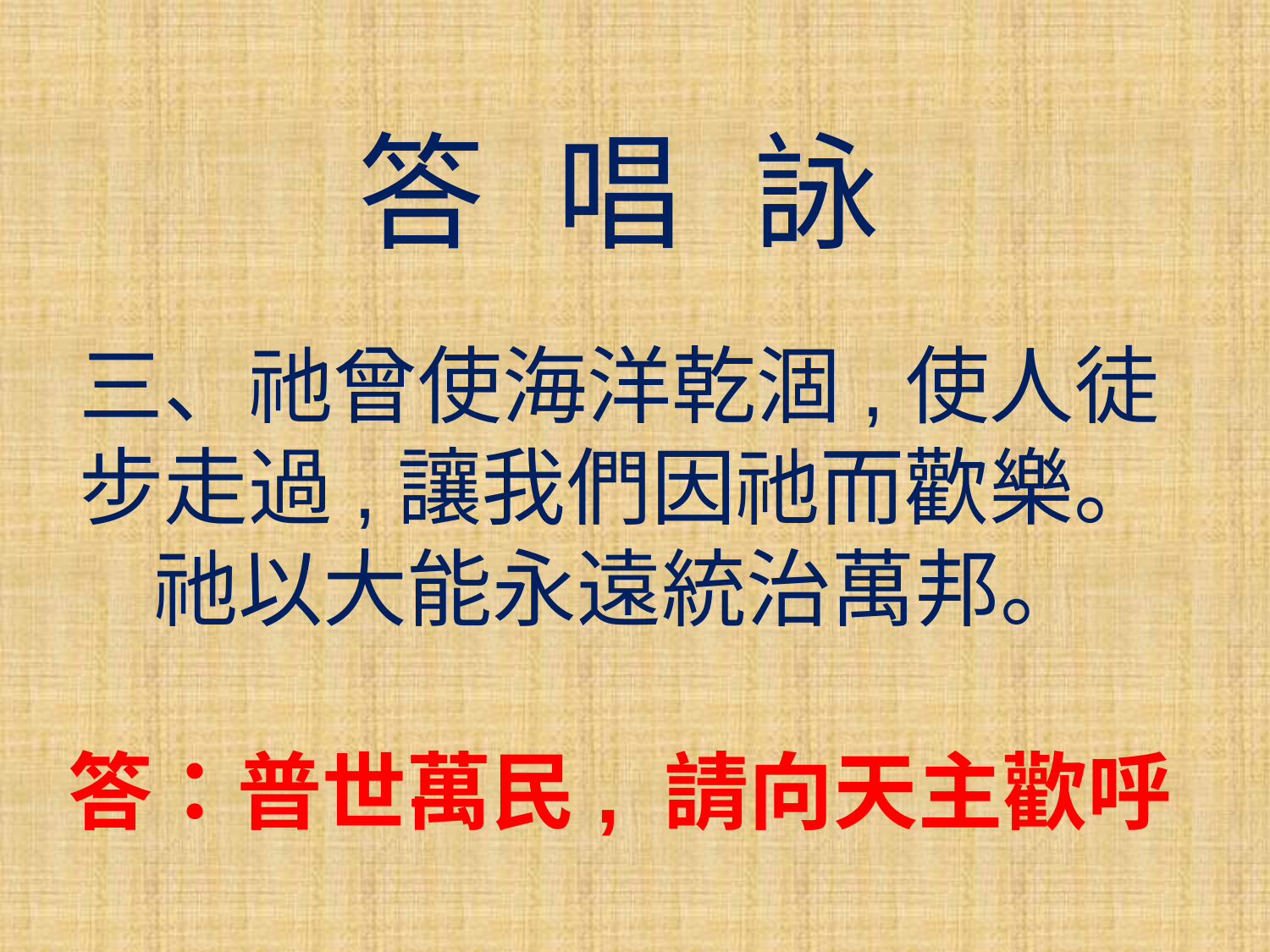

答  唱  詠

三、祂曾使海洋乾涸,使人徒步走過,讓我們因祂而歡樂。祂以大能永遠統治萬邦。

答：普世萬民, 請向天主歡呼